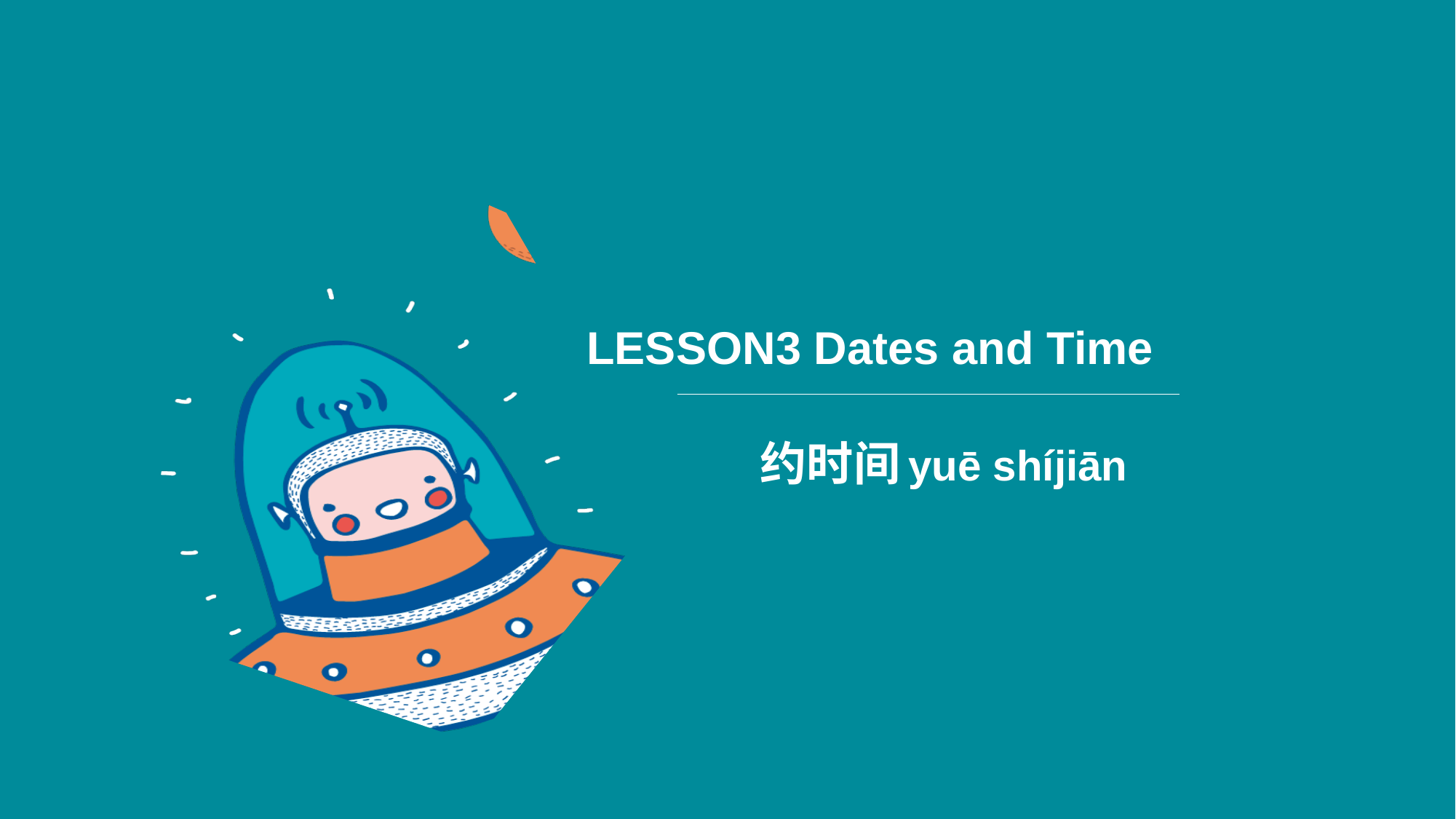

# LESSON3 Dates and Time
约时间yuē shíjiān